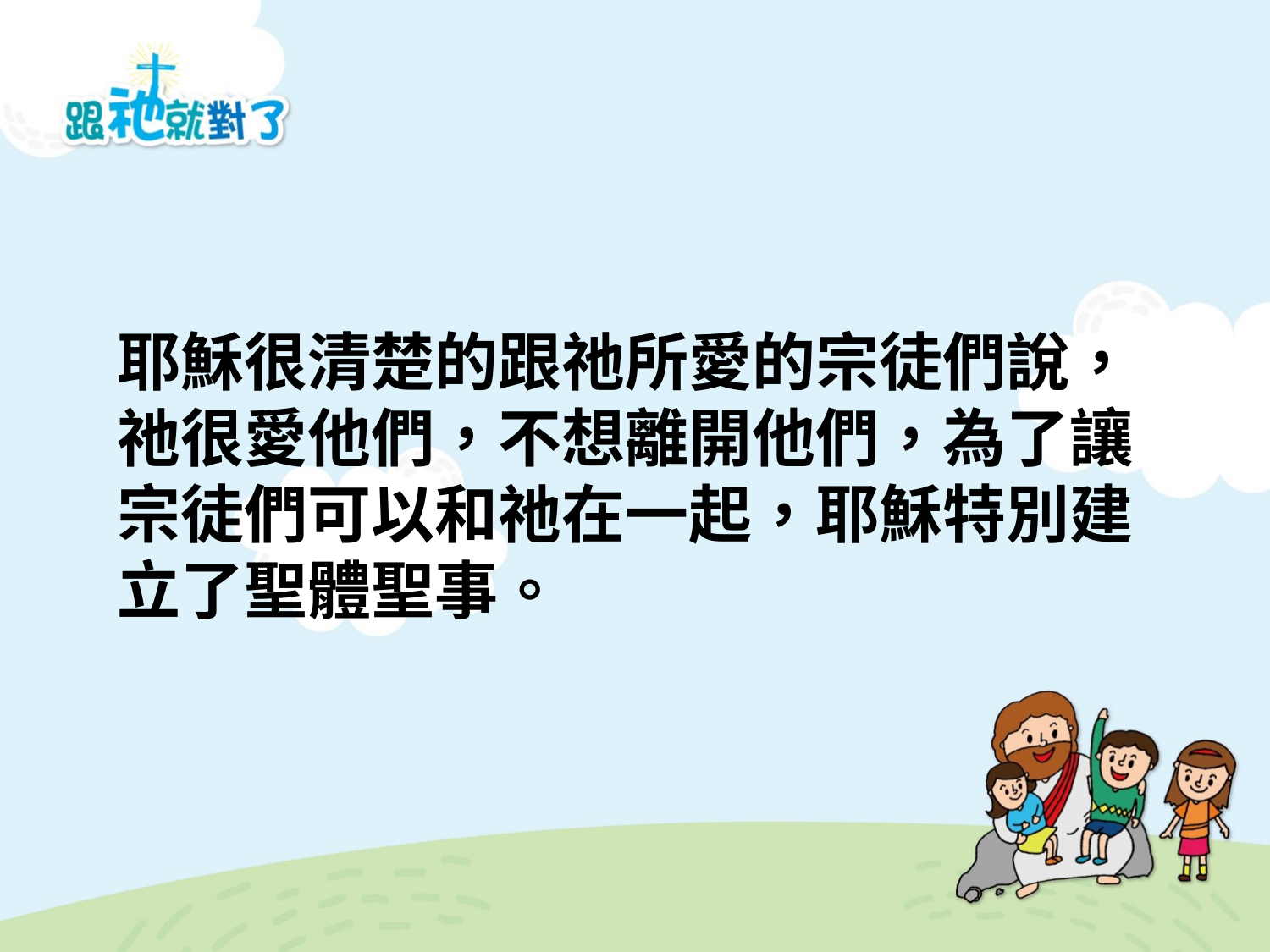

耶穌很清楚的跟祂所愛的宗徒們說，祂很愛他們，不想離開他們，為了讓宗徒們可以和祂在一起，耶穌特別建立了聖體聖事。